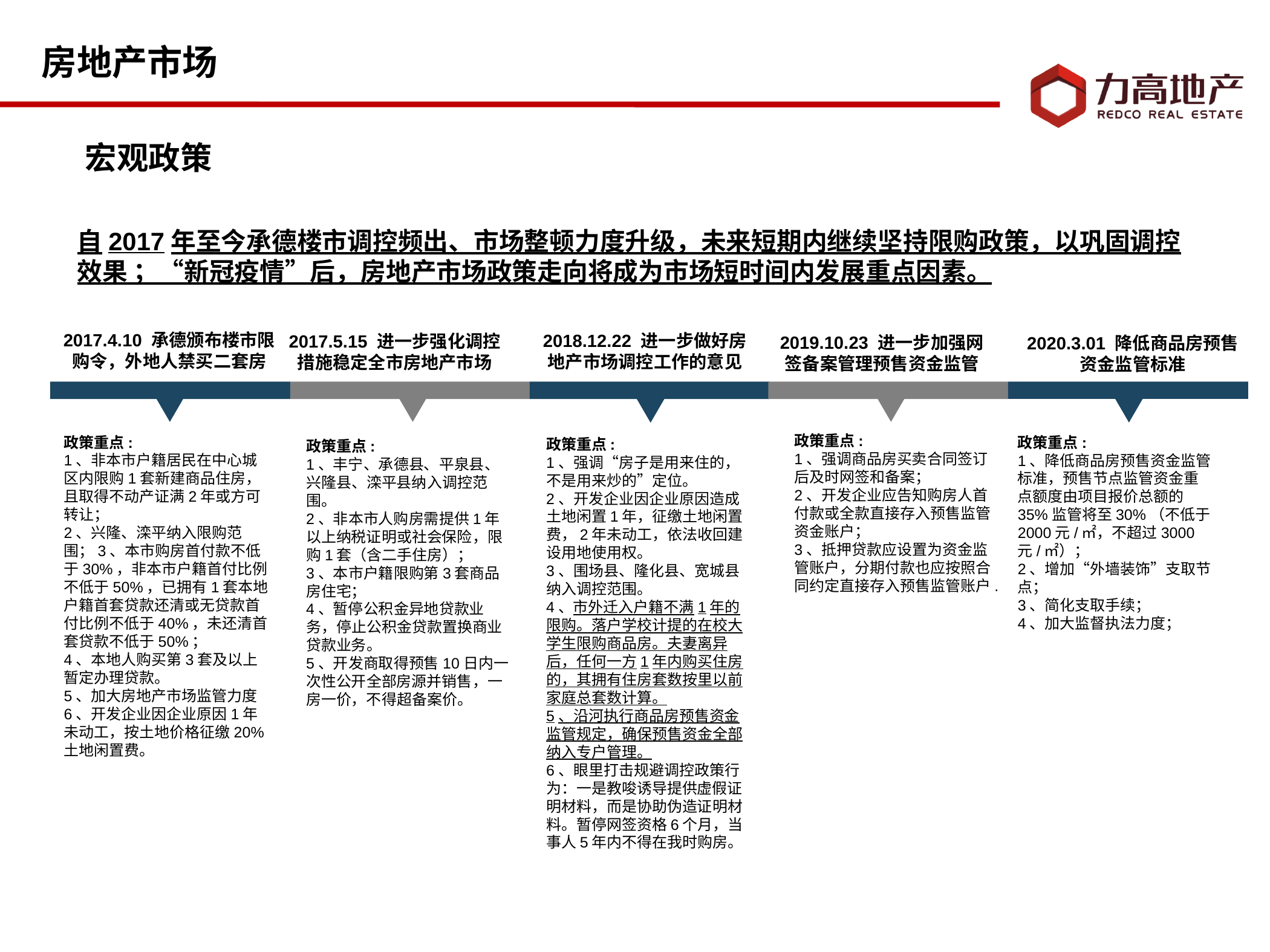

房地产市场
宏观政策
自2017年至今承德楼市调控频出、市场整顿力度升级，未来短期内继续坚持限购政策，以巩固调控效果 ；“新冠疫情”后，房地产市场政策走向将成为市场短时间内发展重点因素。
2017.4.10 承德颁布楼市限购令，外地人禁买二套房
2018.12.22 进一步做好房地产市场调控工作的意见
2017.5.15 进一步强化调控措施稳定全市房地产市场
2019.10.23 进一步加强网签备案管理预售资金监管

政策重点:
1、强调商品房买卖合同签订后及时网签和备案；
2、开发企业应告知购房人首付款或全款直接存入预售监管资金账户；
3、抵押贷款应设置为资金监管账户，分期付款也应按照合同约定直接存入预售监管账户.
政策重点:
1、非本市户籍居民在中心城区内限购1套新建商品住房，且取得不动产证满2年或方可转让；
2、兴隆、滦平纳入限购范围；3、本市购房首付款不低于30%，非本市户籍首付比例不低于50%，已拥有1套本地户籍首套贷款还清或无贷款首付比例不低于40%，未还清首套贷款不低于50%；
4、本地人购买第3套及以上暂定办理贷款。
5、加大房地产市场监管力度
6、开发企业因企业原因1年未动工，按土地价格征缴20%土地闲置费。
政策重点:
1、强调“房子是用来住的，不是用来炒的”定位。
2、开发企业因企业原因造成土地闲置1年，征缴土地闲置费，2年未动工，依法收回建设用地使用权。
3、围场县、隆化县、宽城县纳入调控范围。
4、市外迁入户籍不满1年的限购。落户学校计提的在校大学生限购商品房。夫妻离异后，任何一方1年内购买住房的，其拥有住房套数按里以前家庭总套数计算。
5、沿河执行商品房预售资金监管规定，确保预售资金全部纳入专户管理。
6、眼里打击规避调控政策行为：一是教唆诱导提供虚假证明材料，而是协助伪造证明材料。暂停网签资格6个月，当事人5年内不得在我时购房。
政策重点:
1、丰宁、承德县、平泉县、兴隆县、滦平县纳入调控范围。
2、非本市人购房需提供1年以上纳税证明或社会保险，限购1套（含二手住房）；
3、本市户籍限购第3套商品房住宅；
4、暂停公积金异地贷款业务，停止公积金贷款置换商业贷款业务。
5、开发商取得预售10日内一次性公开全部房源并销售，一房一价，不得超备案价。

政策重点:
1、降低商品房预售资金监管标准，预售节点监管资金重点额度由项目报价总额的35%监管将至30%（不低于2000元/㎡，不超过3000元/㎡）；
2、增加“外墙装饰”支取节点；
3、简化支取手续；
4、加大监督执法力度；
2020.3.01 降低商品房预售资金监管标准